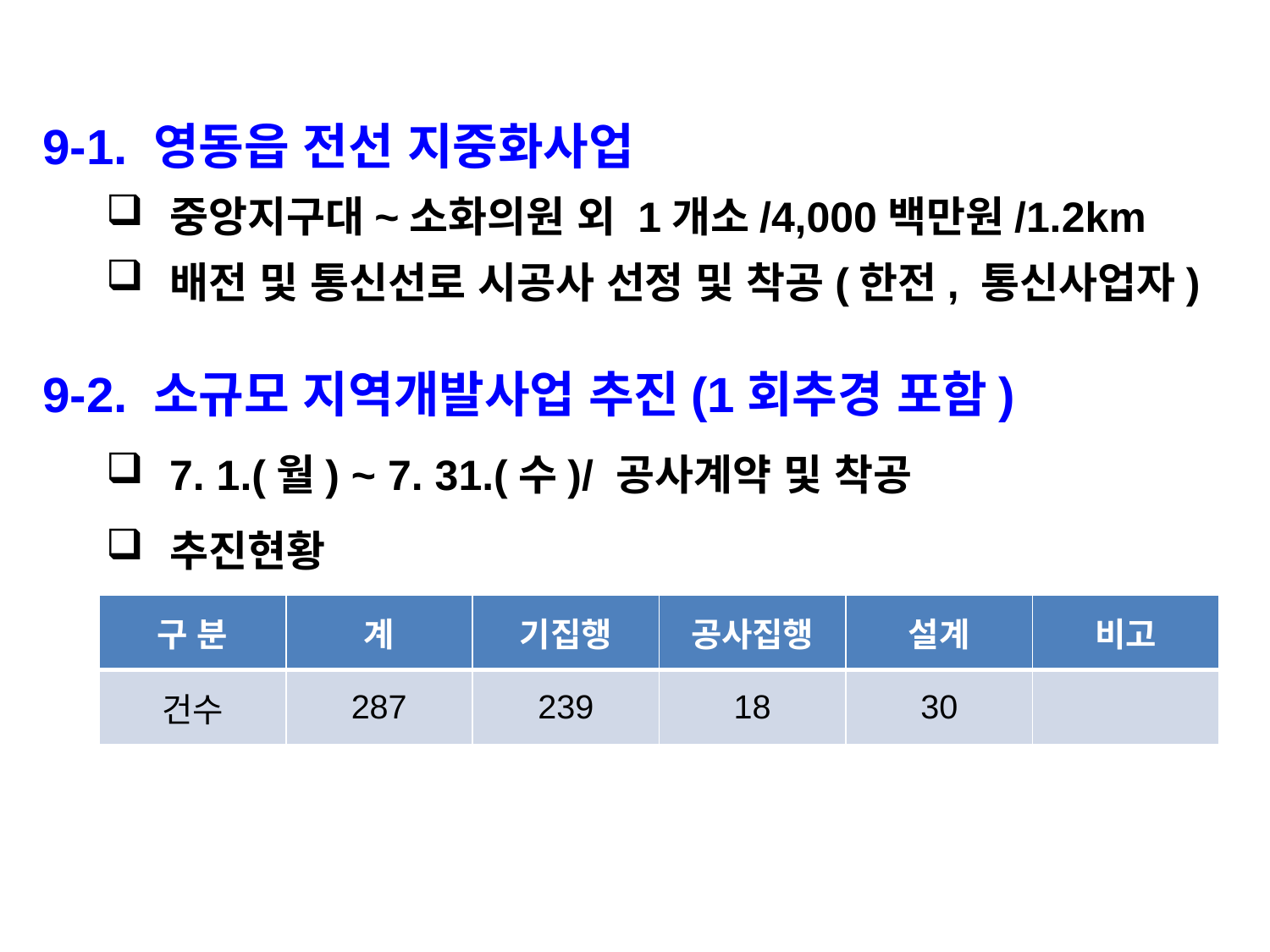

9-1. 영동읍 전선 지중화사업
중앙지구대~소화의원 외 1개소/4,000백만원/1.2km
배전 및 통신선로 시공사 선정 및 착공(한전, 통신사업자)
9-2. 소규모 지역개발사업 추진(1회추경 포함)
7. 1.(월) ~ 7. 31.(수)/ 공사계약 및 착공
추진현황
| 구 분 | 계 | 기집행 | 공사집행 | 설계 | 비고 |
| --- | --- | --- | --- | --- | --- |
| 건수 | 287 | 239 | 18 | 30 |  |